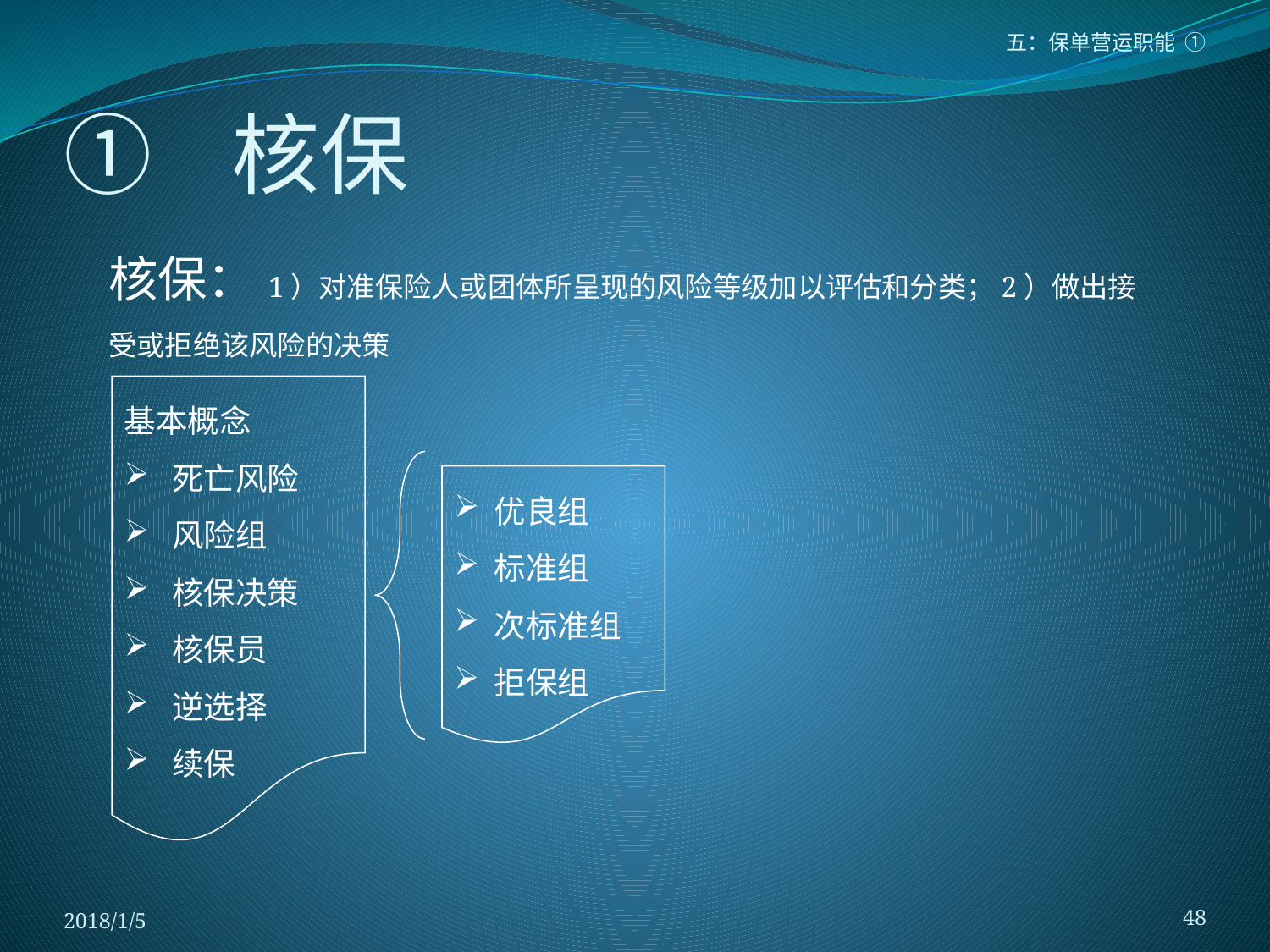

五：保单营运职能  ①
# ①   核保
核保：1）对准保险人或团体所呈现的风险等级加以评估和分类；2）做出接受或拒绝该风险的决策
基本概念
死亡风险
风险组
核保决策
核保员
逆选择
续保

优良组
标准组
次标准组
拒保组

2018/1/5
48